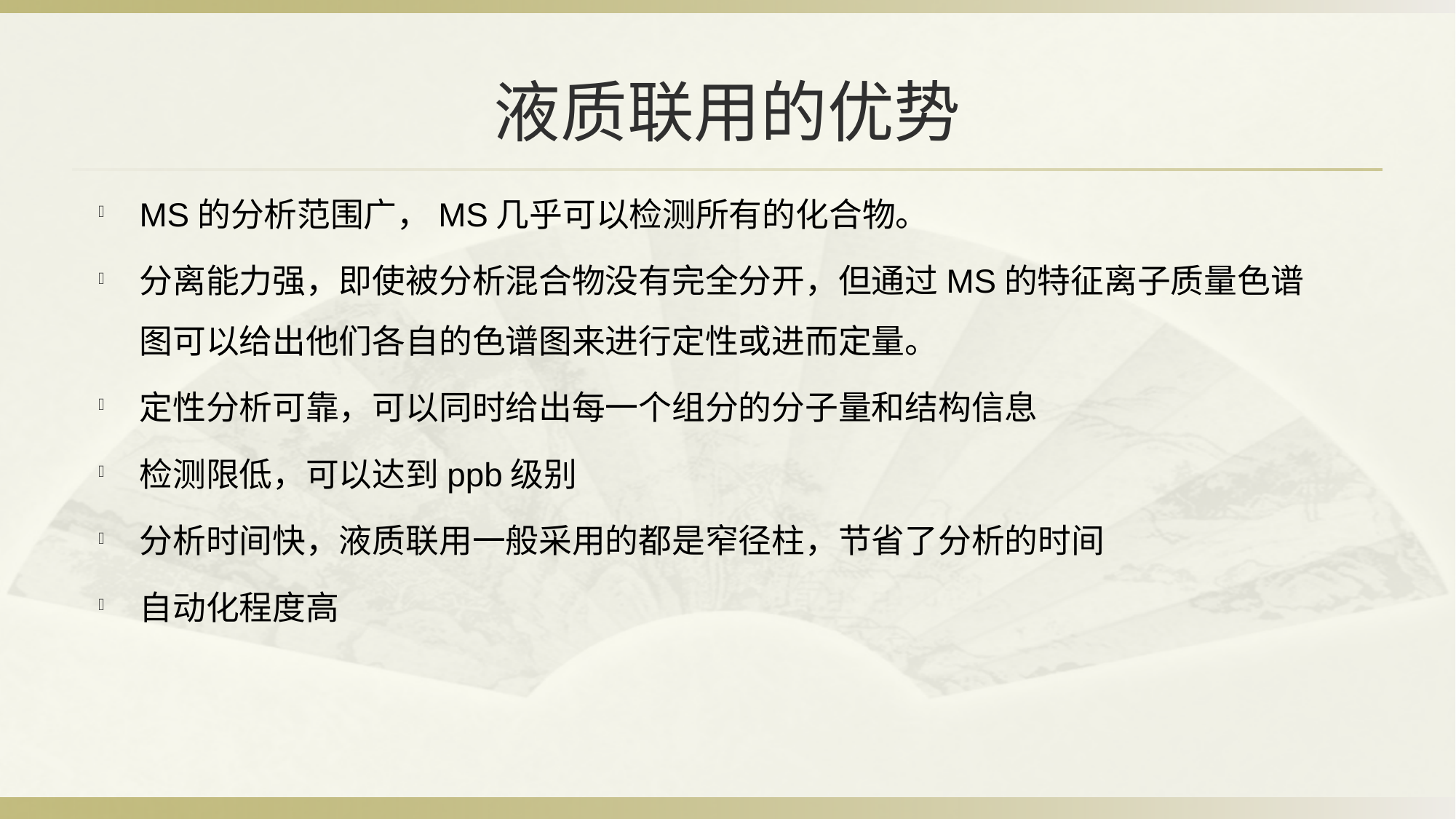

# 液质联用的优势
MS的分析范围广，MS几乎可以检测所有的化合物。
分离能力强，即使被分析混合物没有完全分开，但通过MS的特征离子质量色谱图可以给出他们各自的色谱图来进行定性或进而定量。
定性分析可靠，可以同时给出每一个组分的分子量和结构信息
检测限低，可以达到ppb级别
分析时间快，液质联用一般采用的都是窄径柱，节省了分析的时间
自动化程度高